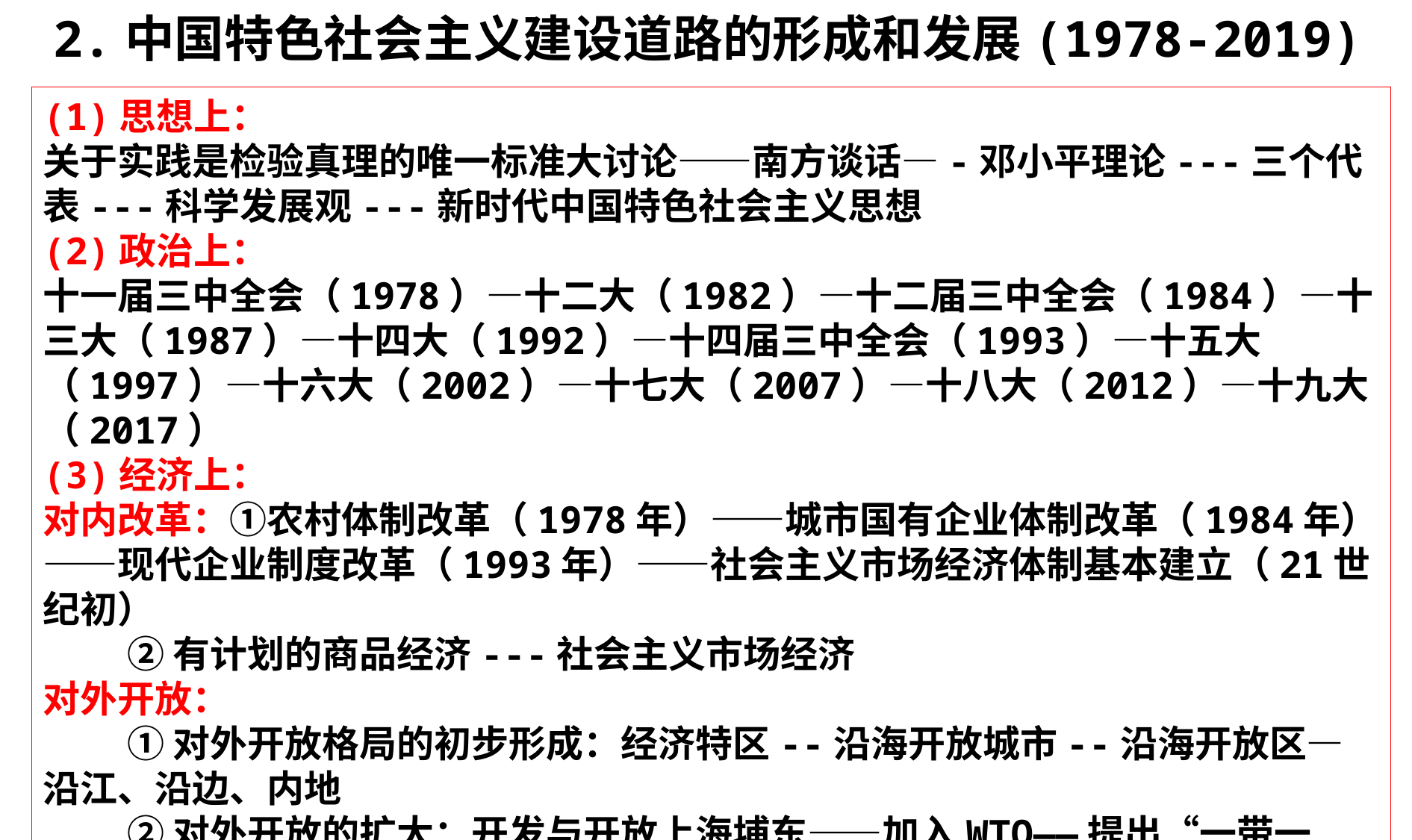

2.中国特色社会主义建设道路的形成和发展(1978-2019)
(1)思想上：
关于实践是检验真理的唯一标准大讨论——南方谈话—-邓小平理论---三个代表---科学发展观---新时代中国特色社会主义思想
(2)政治上：
十一届三中全会（1978）—十二大（1982）—十二届三中全会（1984）—十三大（1987）—十四大（1992）—十四届三中全会（1993）—十五大（1997）—十六大（2002）—十七大（2007）—十八大（2012）—十九大（2017）
(3)经济上：
对内改革：①农村体制改革（1978年）——城市国有企业体制改革（1984年）——现代企业制度改革（1993年）——社会主义市场经济体制基本建立（21世纪初）
          ②有计划的商品经济---社会主义市场经济
对外开放：
          ①对外开放格局的初步形成：经济特区--沿海开放城市--沿海开放区—沿江、沿边、内地
          ②对外开放的扩大：开发与开放上海埔东——加入WTO——提出“一带一路”倡议——构建人类命运共同体——进博会